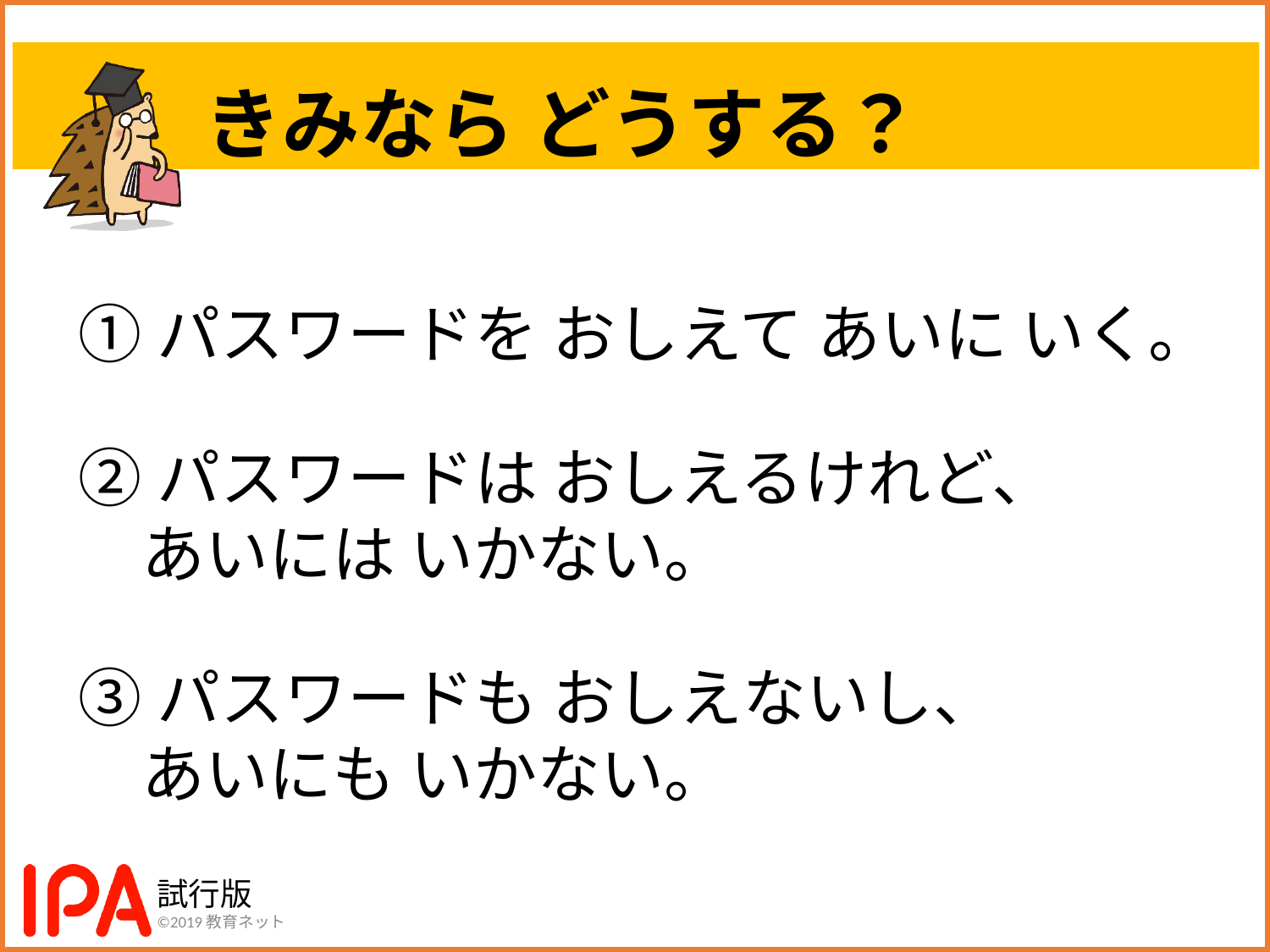

きみなら どうする？
①パスワードを おしえて あいに いく。

②パスワードは おしえるけれど、
　あいには いかない。

③パスワードも おしえないし、
　あいにも いかない。